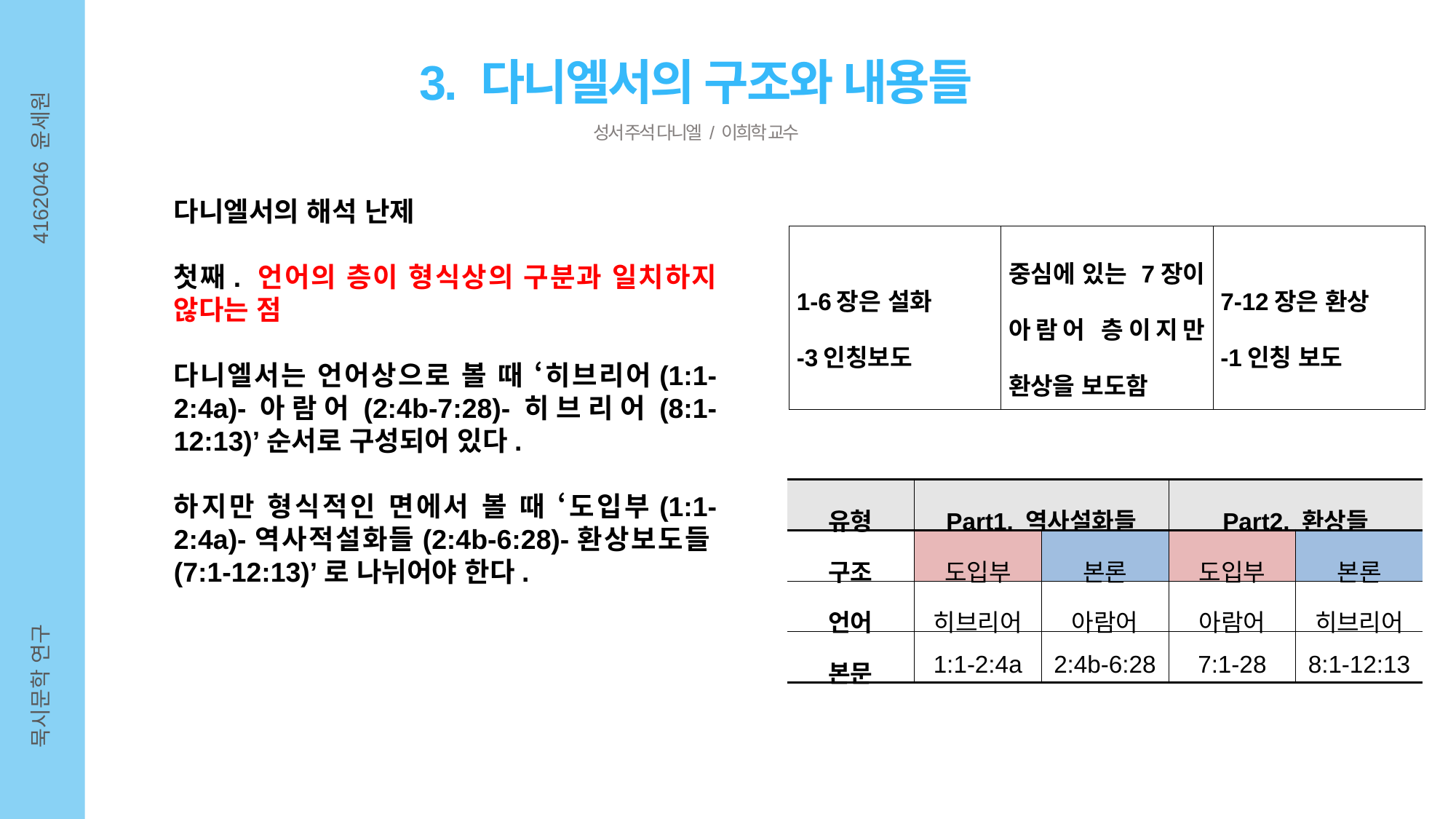

3. 다니엘서의 구조와 내용들
성서 주석 다니엘 / 이희학 교수
4162046 윤세원
다니엘서의 해석 난제

첫째. 언어의 층이 형식상의 구분과 일치하지 않다는 점

다니엘서는 언어상으로 볼 때 ‘히브리어(1:1-2:4a)-아람어(2:4b-7:28)-히브리어(8:1-12:13)’순서로 구성되어 있다.

하지만 형식적인 면에서 볼 때 ‘도입부(1:1-2:4a)-역사적설화들(2:4b-6:28)-환상보도들(7:1-12:13)’로 나뉘어야 한다.
| 1-6장은 설화 -3인칭보도 | 중심에 있는 7장이 아람어 층이지만 환상을 보도함 | 7-12장은 환상 -1인칭 보도 |
| --- | --- | --- |

| 유형 | Part1. 역사설화들 |  | Part2. 환상들 |  |
| --- | --- | --- | --- | --- |
| 구조 | 도입부 | 본론 | 도입부 | 본론 |
| 언어 | 히브리어 | 아람어 | 아람어 | 히브리어 |
| 본문 | 1:1-2:4a | 2:4b-6:28 | 7:1-28 | 8:1-12:13 |
묵시문학 연구